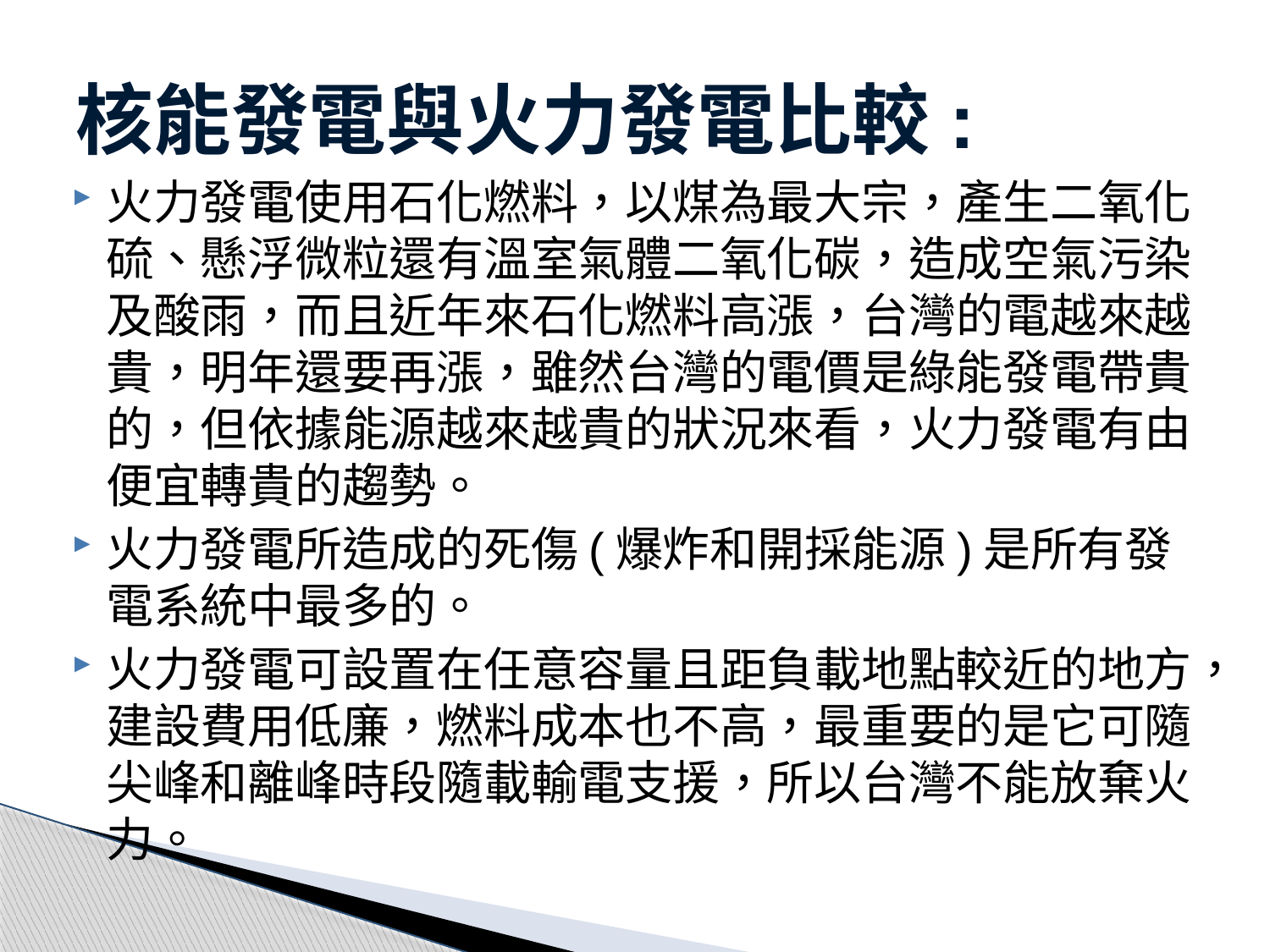

# 核能發電與火力發電比較:
火力發電使用石化燃料，以煤為最大宗，產生二氧化硫、懸浮微粒還有溫室氣體二氧化碳，造成空氣污染及酸雨，而且近年來石化燃料高漲，台灣的電越來越貴，明年還要再漲，雖然台灣的電價是綠能發電帶貴的，但依據能源越來越貴的狀況來看，火力發電有由便宜轉貴的趨勢。
火力發電所造成的死傷(爆炸和開採能源)是所有發電系統中最多的。
火力發電可設置在任意容量且距負載地點較近的地方，建設費用低廉，燃料成本也不高，最重要的是它可隨尖峰和離峰時段隨載輸電支援，所以台灣不能放棄火力。